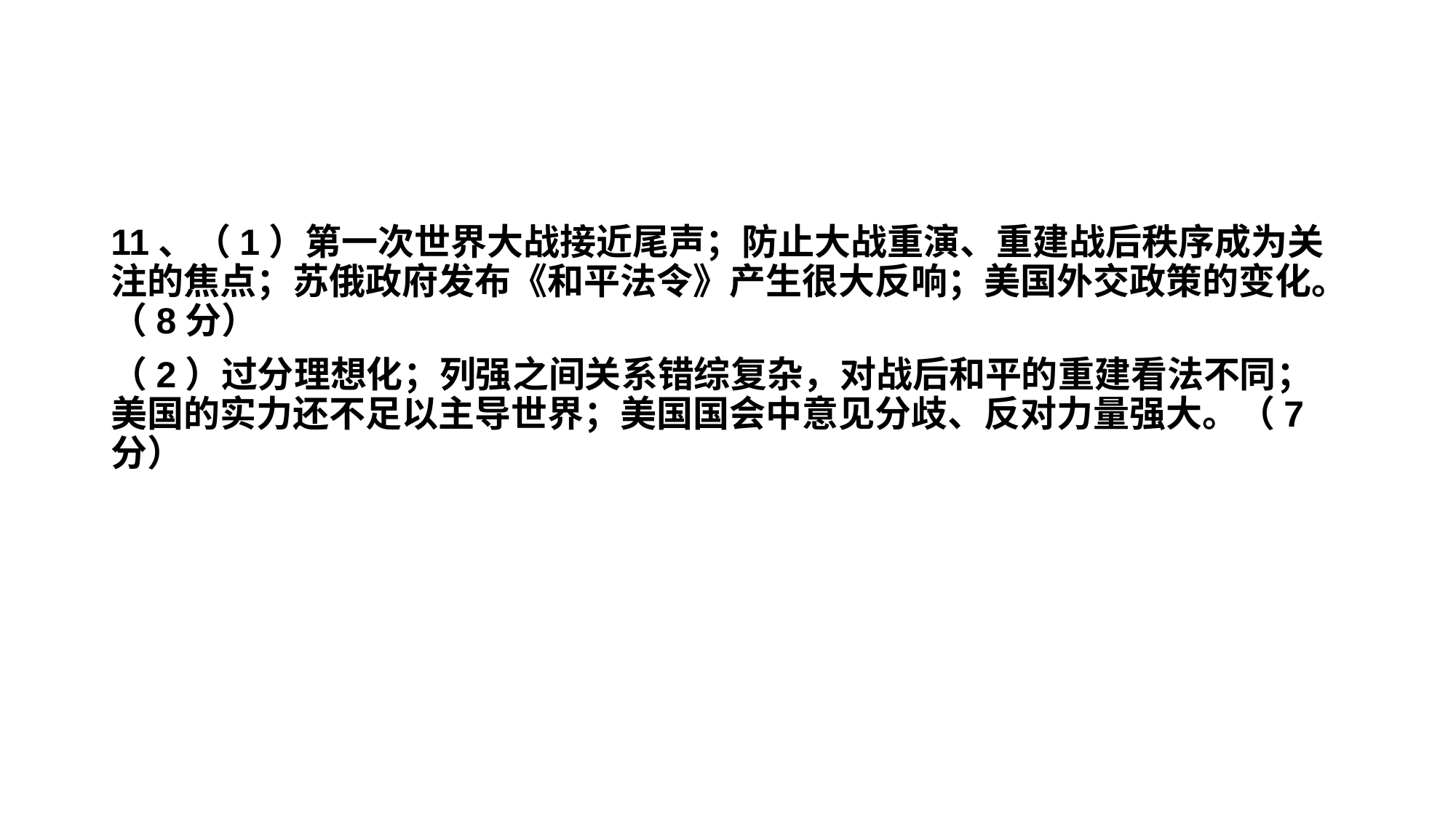

11、（1）第一次世界大战接近尾声；防止大战重演、重建战后秩序成为关注的焦点；苏俄政府发布《和平法令》产生很大反响；美国外交政策的变化。（8分）
（2）过分理想化；列强之间关系错综复杂，对战后和平的重建看法不同；美国的实力还不足以主导世界；美国国会中意见分歧、反对力量强大。（7分）